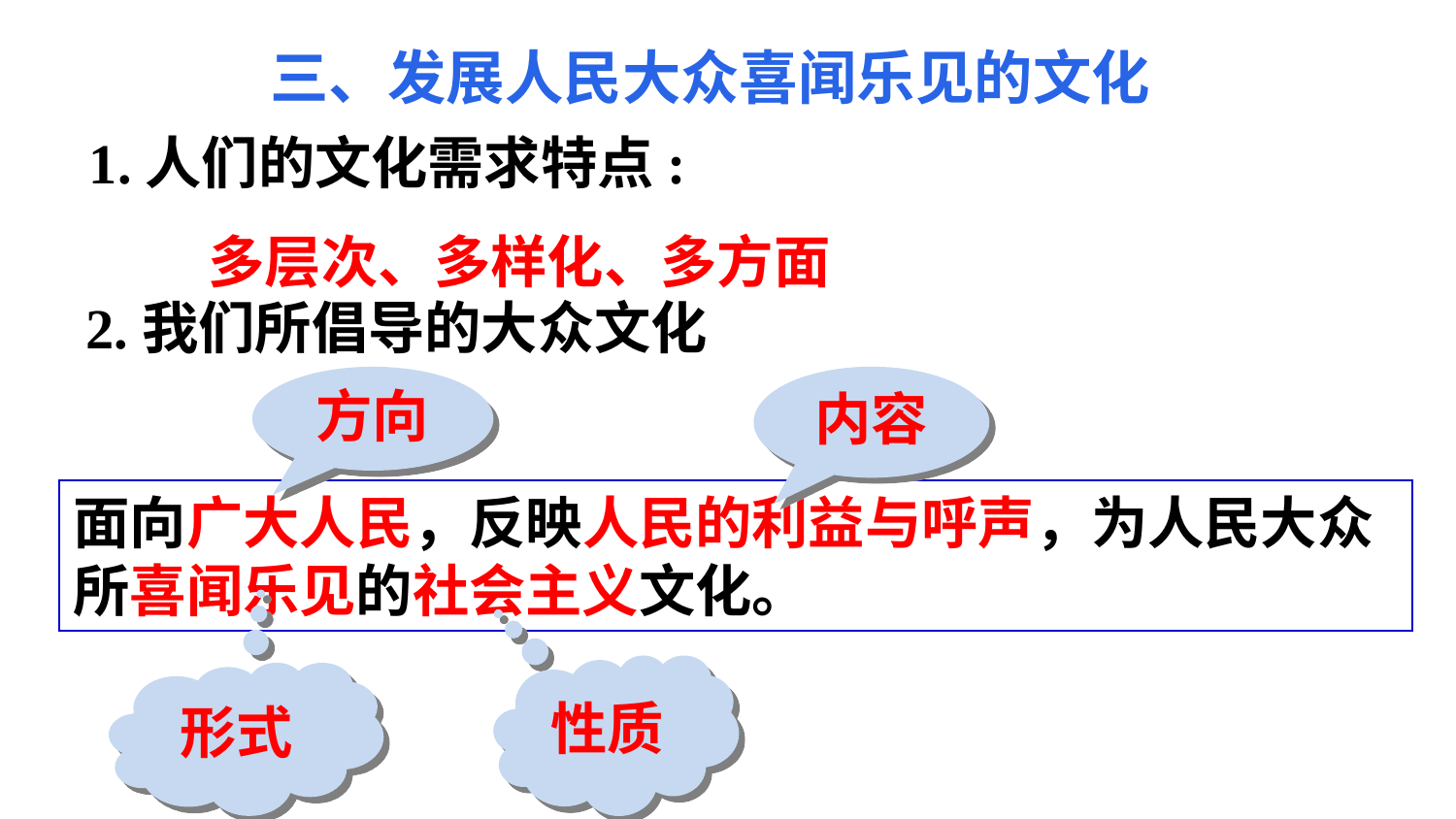

三、发展人民大众喜闻乐见的文化
1.人们的文化需求特点:
       多层次、多样化、多方面
2.我们所倡导的大众文化
内容
方向
面向广大人民，反映人民的利益与呼声，为人民大众所喜闻乐见的社会主义文化。
性质
形式